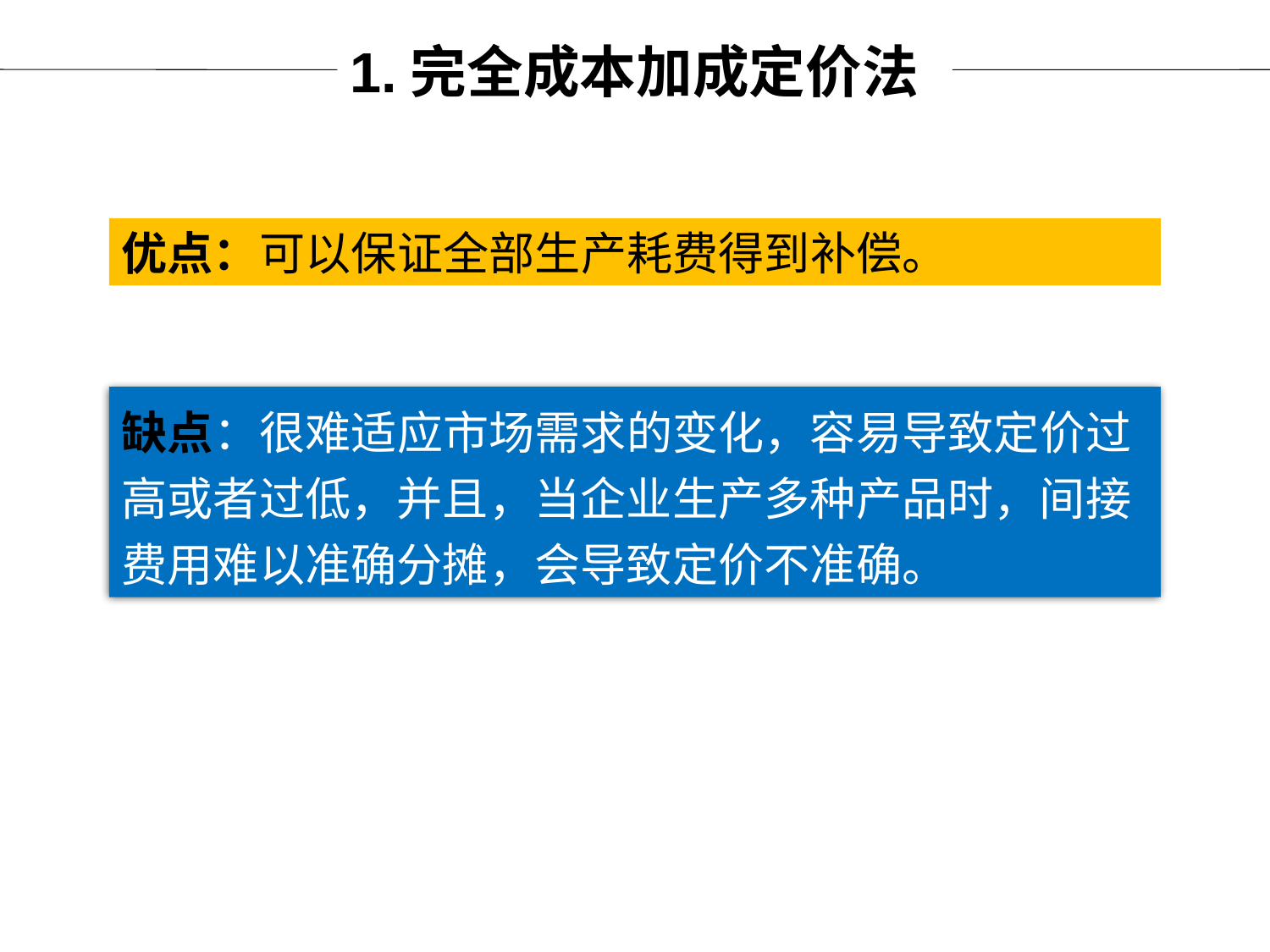

1.完全成本加成定价法
优点：可以保证全部生产耗费得到补偿。
缺点：很难适应市场需求的变化，容易导致定价过高或者过低，并且，当企业生产多种产品时，间接费用难以准确分摊，会导致定价不准确。